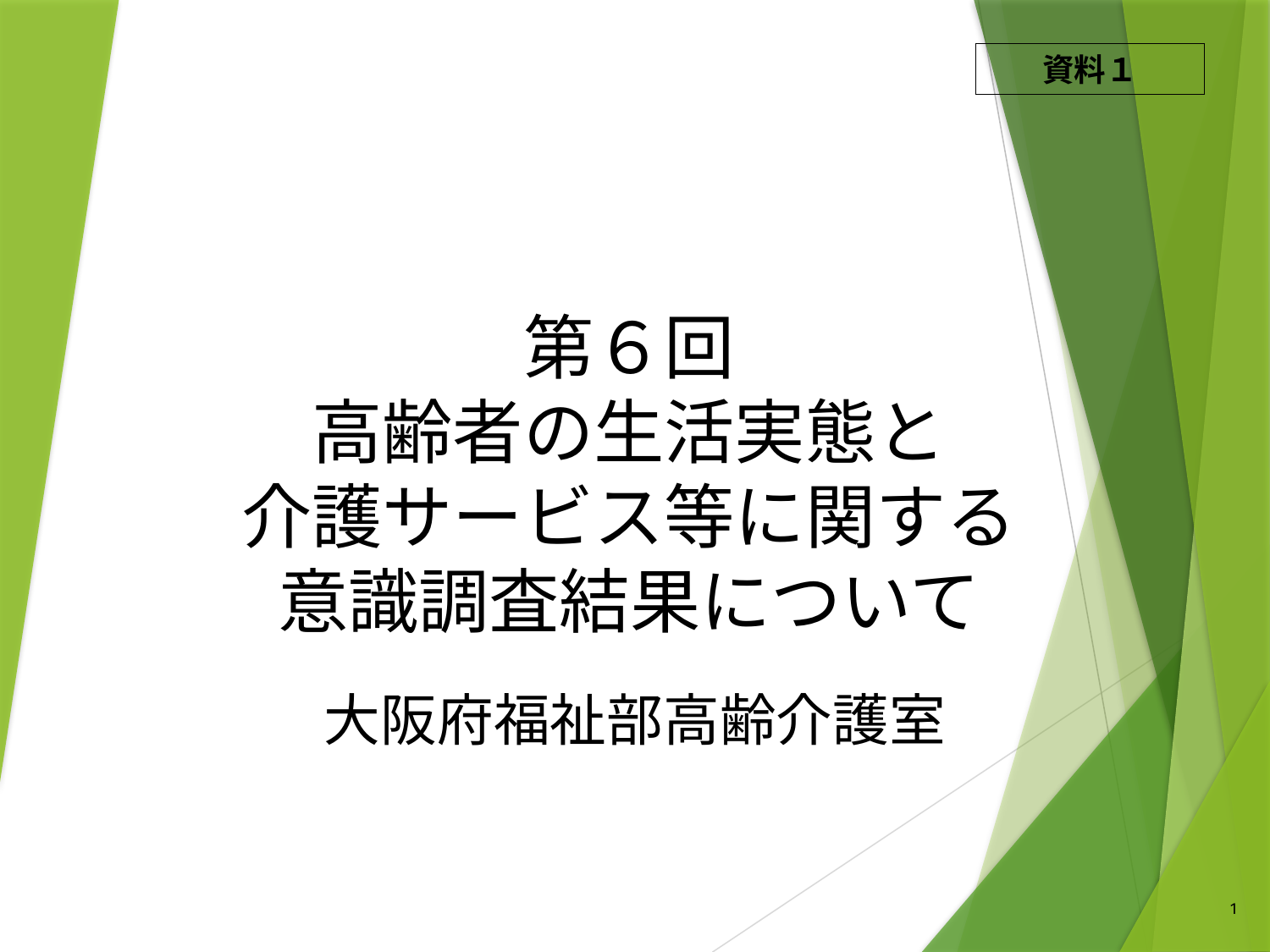

資料１
# 第６回 高齢者の生活実態と 介護サービス等に関する 意識調査結果について
大阪府福祉部高齢介護室
1